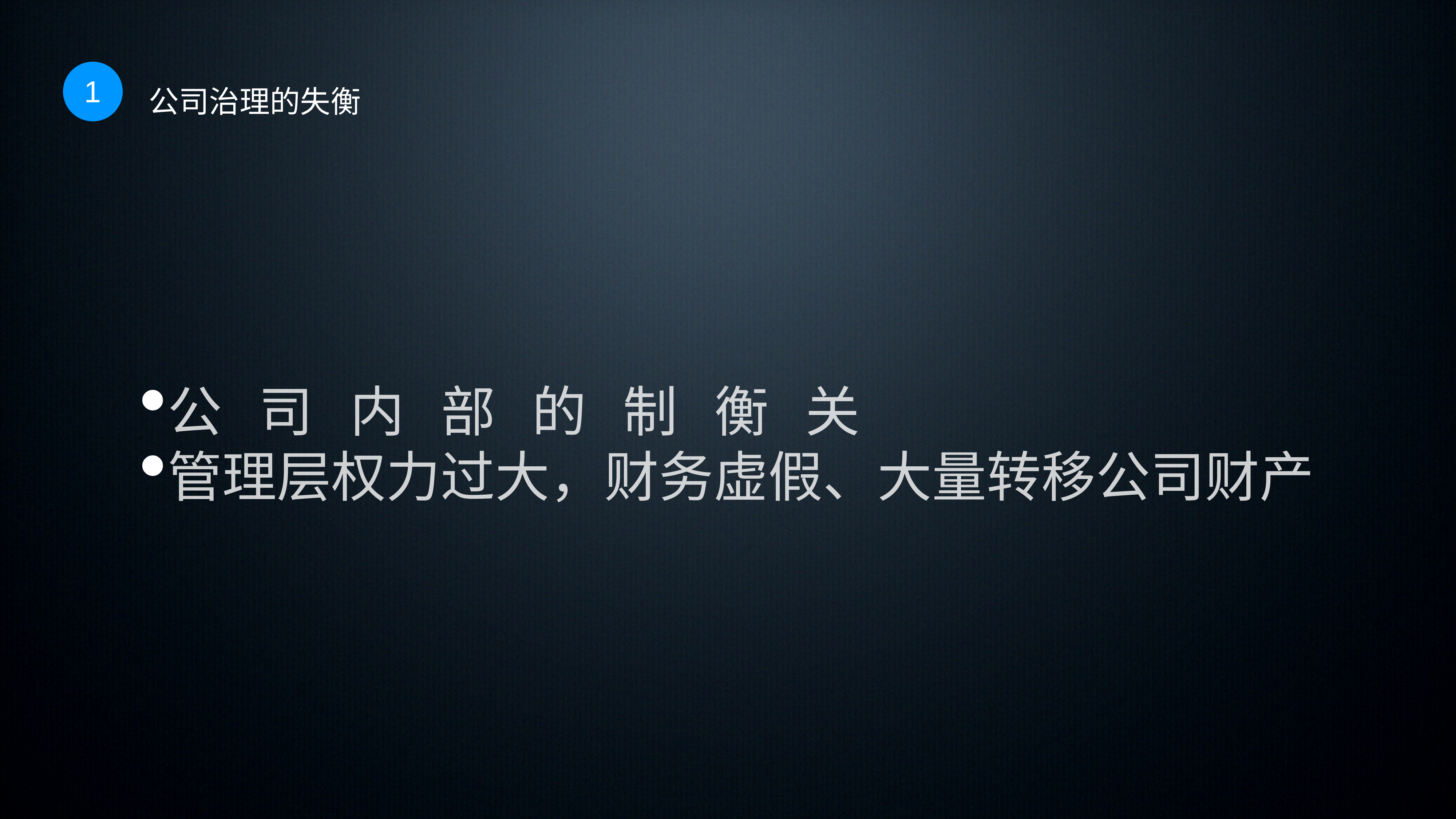

1
公司治理的失衡
公司内部的制衡关系遭到破坏
管理层权力过大，财务虚假、大量转移公司财产